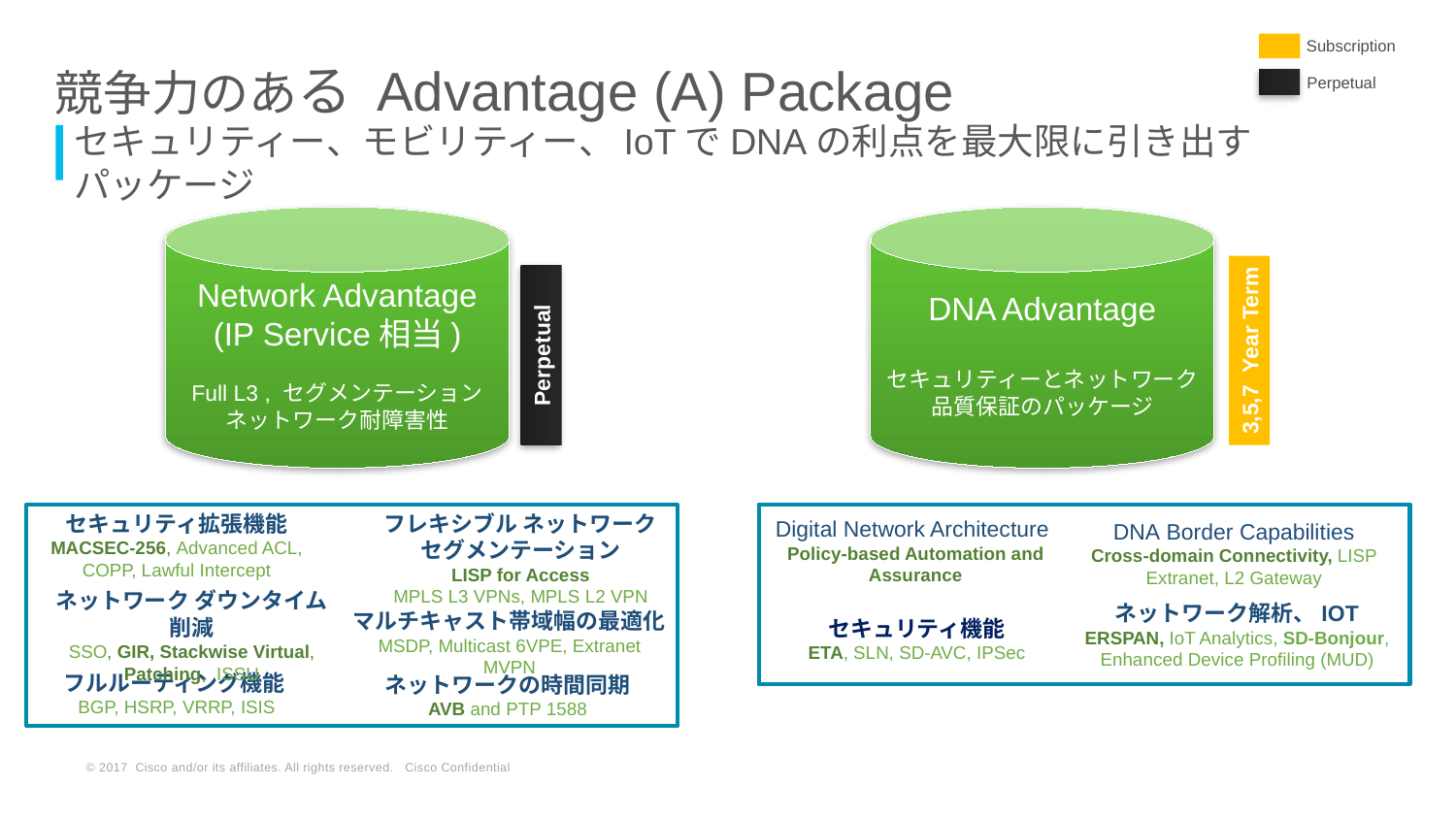

Subscription
競争力のある Advantage (A) Package

Perpetual
セキュリティー、モビリティー、IoTでDNAの利点を最大限に引き出すパッケージ

DNA Advantage

セキュリティーとネットワーク
品質保証のパッケージ

Network Advantage
(IP Service相当)

Full L3 , セグメンテーション
ネットワーク耐障害性

3,5,7  Year Term
Perpetual

セキュリティ拡張機能
MACSEC-256, Advanced ACL, COPP, Lawful Intercept
フレキシブル ネットワーク
セグメンテーション
LISP for Access
MPLS L3 VPNs, MPLS L2 VPN
Digital Network Architecture
Policy-based Automation and Assurance
DNA Border Capabilities
Cross-domain Connectivity, LISP Extranet, L2 Gateway
ネットワーク解析、IOT
ERSPAN, IoT Analytics, SD-Bonjour, Enhanced Device Profiling (MUD)
セキュリティ機能
ETA, SLN, SD-AVC, IPSec

マルチキャスト帯域幅の最適化
MSDP, Multicast 6VPE, Extranet MVPN
ネットワーク ダウンタイム削減
SSO, GIR, Stackwise Virtual, Patching,  ISSU
フルルーティング機能
BGP, HSRP, VRRP, ISIS
ネットワークの時間同期
AVB and PTP 1588